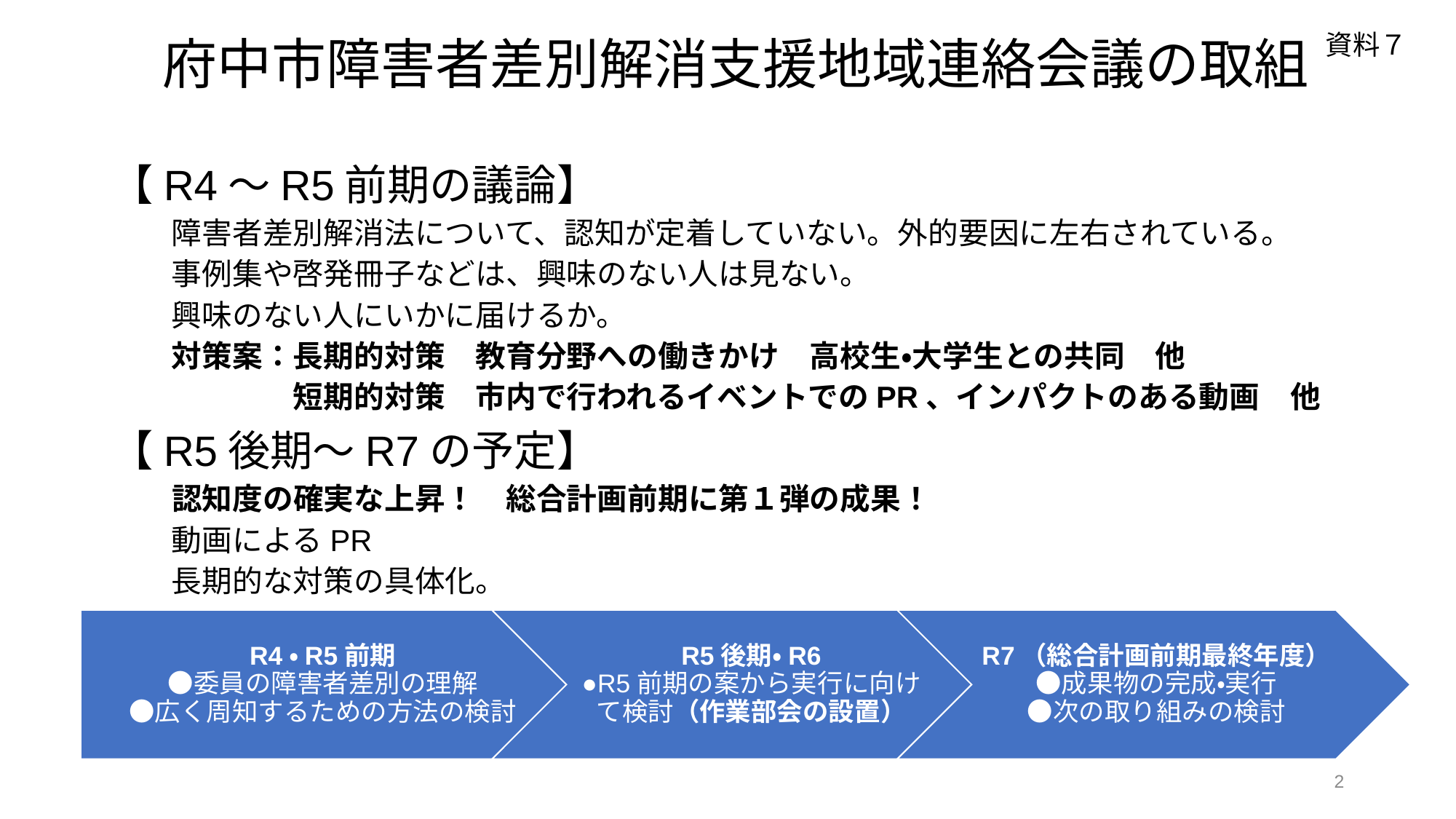

# 府中市障害者差別解消支援地域連絡会議の取組
資料７
【R4～R5前期の議論】
　　障害者差別解消法について、認知が定着していない。外的要因に左右されている。
　　事例集や啓発冊子などは、興味のない人は見ない。
　　興味のない人にいかに届けるか。
　　対策案：長期的対策　教育分野への働きかけ　高校生・大学生との共同　他
　　　　　　短期的対策　市内で行われるイベントでのPR、インパクトのある動画　他
【R5後期～R7の予定】
　　認知度の確実な上昇！　総合計画前期に第１弾の成果！
　　動画によるPR
　　長期的な対策の具体化。
R4・R5前期
●委員の障害者差別の理解
●広く周知するための方法の検討
R5後期・R6
●R5前期の案から実行に向けて検討（作業部会の設置）
R7（総合計画前期最終年度）
●成果物の完成・実行
●次の取り組みの検討
2